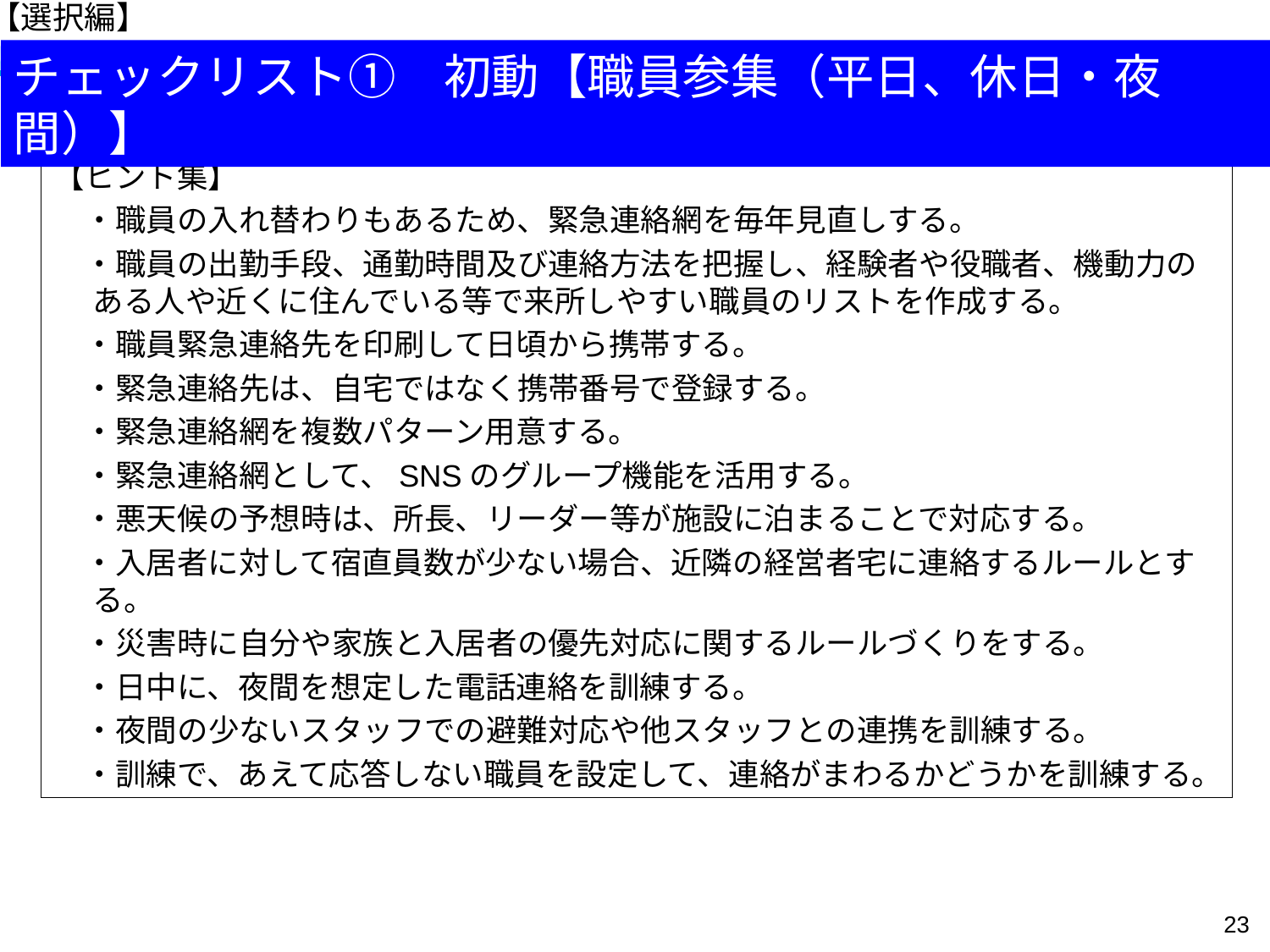

【選択編】
チェックリスト①　初動【職員参集（平日、休日・夜間）】
【ヒント集】
　・職員の入れ替わりもあるため、緊急連絡網を毎年見直しする。
　・職員の出勤手段、通勤時間及び連絡方法を把握し、経験者や役職者、機動力のある人や近くに住んでいる等で来所しやすい職員のリストを作成する。
　・職員緊急連絡先を印刷して日頃から携帯する。
　・緊急連絡先は、自宅ではなく携帯番号で登録する。
　・緊急連絡網を複数パターン用意する。
　・緊急連絡網として、SNSのグループ機能を活用する。
　・悪天候の予想時は、所長、リーダー等が施設に泊まることで対応する。
　・入居者に対して宿直員数が少ない場合、近隣の経営者宅に連絡するルールとする。
　・災害時に自分や家族と入居者の優先対応に関するルールづくりをする。
　・日中に、夜間を想定した電話連絡を訓練する。
　・夜間の少ないスタッフでの避難対応や他スタッフとの連携を訓練する。
　・訓練で、あえて応答しない職員を設定して、連絡がまわるかどうかを訓練する。
23